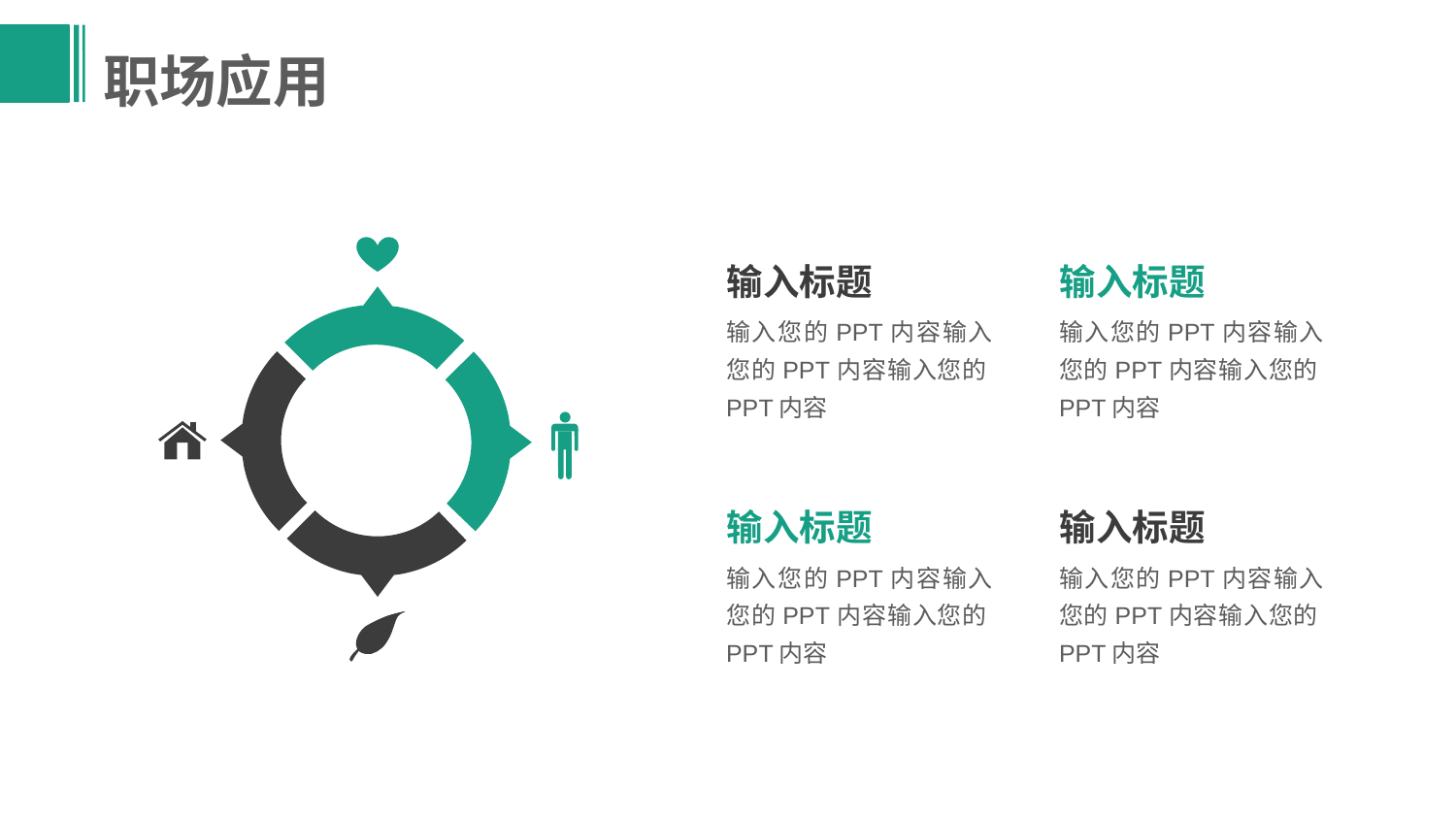

职场应用

输入标题
输入标题

输入您的PPT内容输入您的PPT内容输入您的PPT内容
输入您的PPT内容输入您的PPT内容输入您的PPT内容

输入标题
输入标题
输入您的PPT内容输入您的PPT内容输入您的PPT内容
输入您的PPT内容输入您的PPT内容输入您的PPT内容